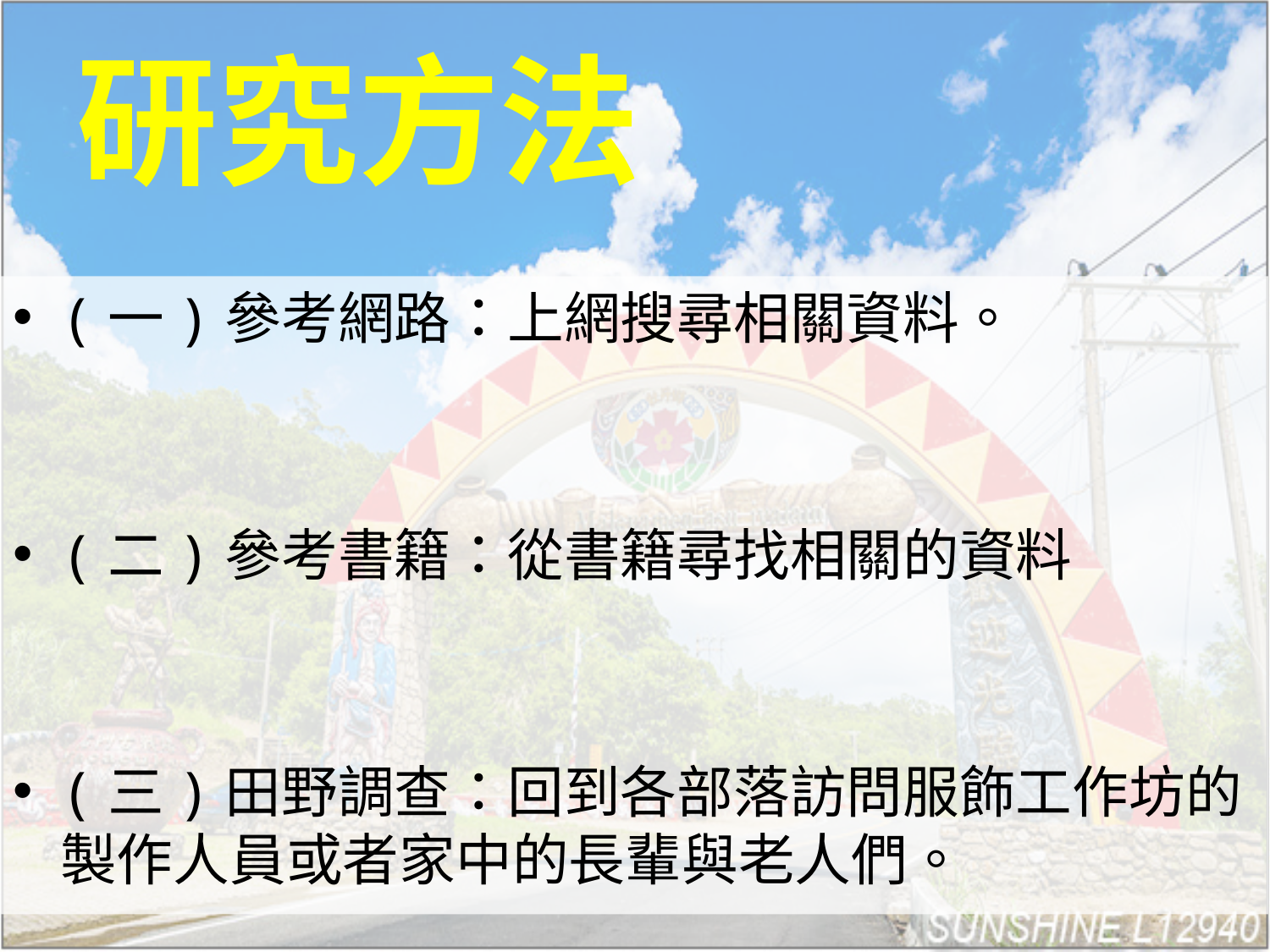

# 研究方法
(一)參考網路：上網搜尋相關資料。

(二)參考書籍：從書籍尋找相關的資料

(三)田野調查：回到各部落訪問服飾工作坊的製作人員或者家中的長輩與老人們。